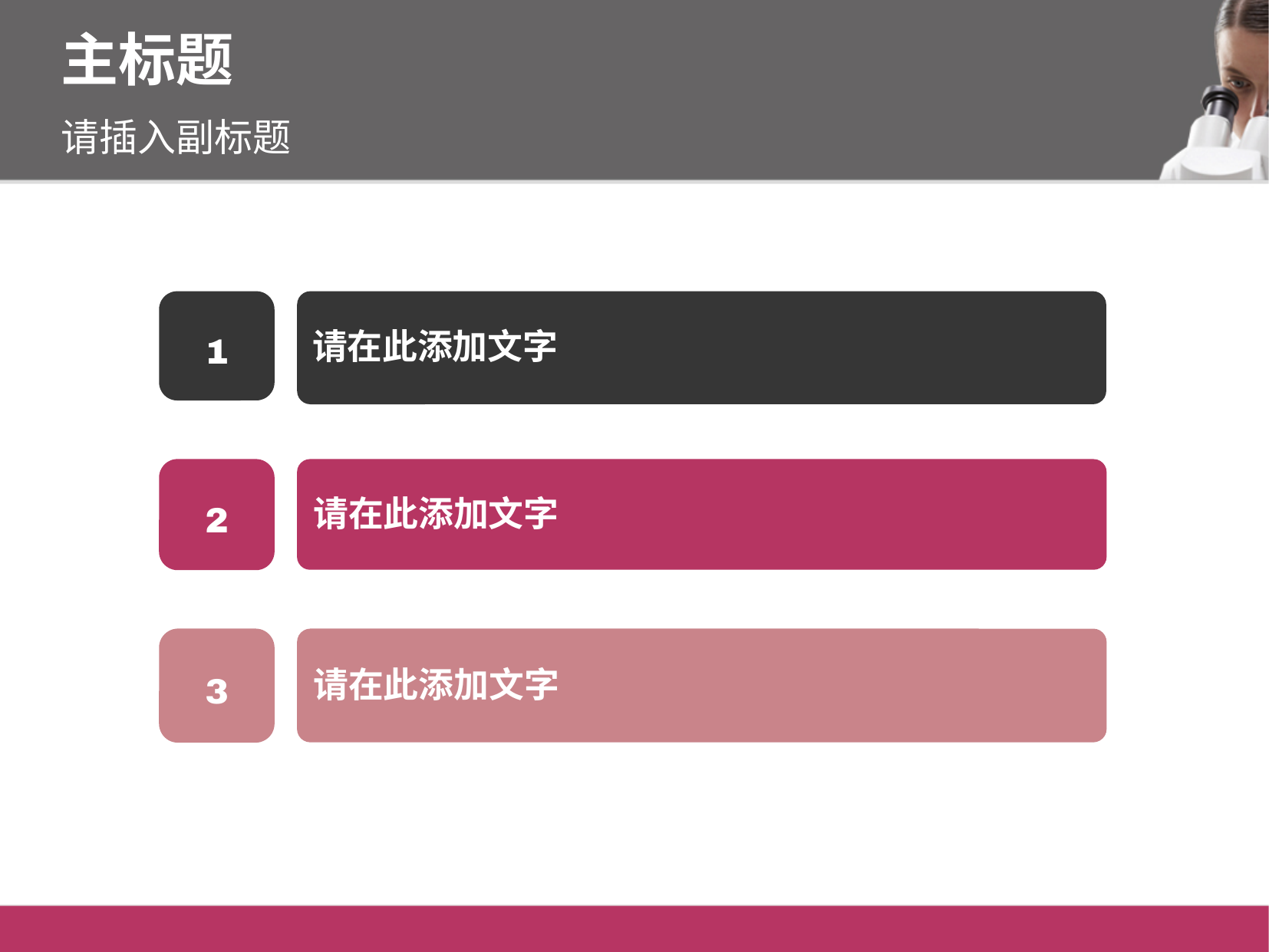

主标题
请插入副标题
1
请在此添加文字
2
请在此添加文字
3
请在此添加文字